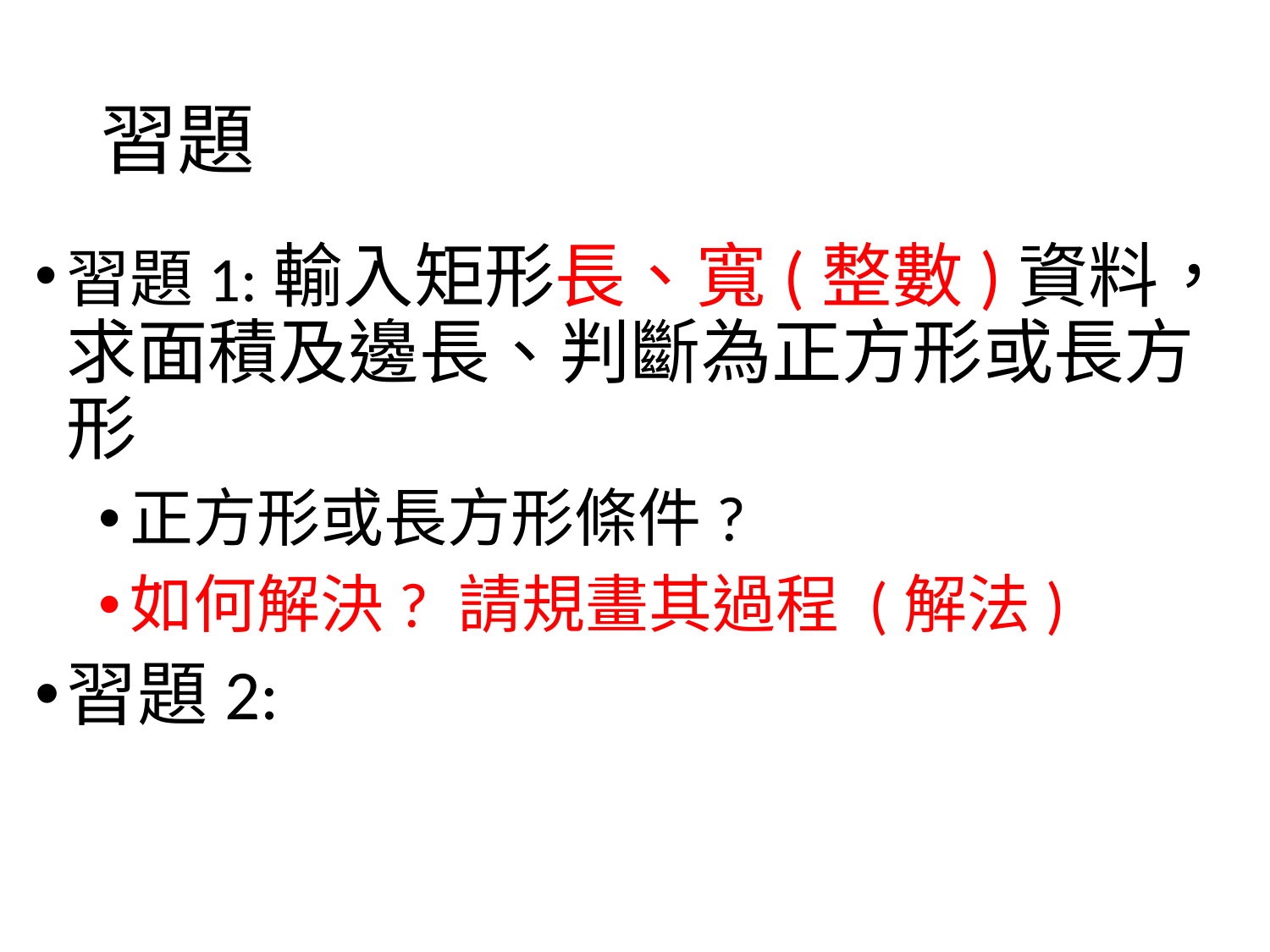

# 習題
習題1:輸入矩形長、寬(整數)資料，求面積及邊長、判斷為正方形或長方形
正方形或長方形條件?
如何解決? 請規畫其過程 (解法)
習題2: